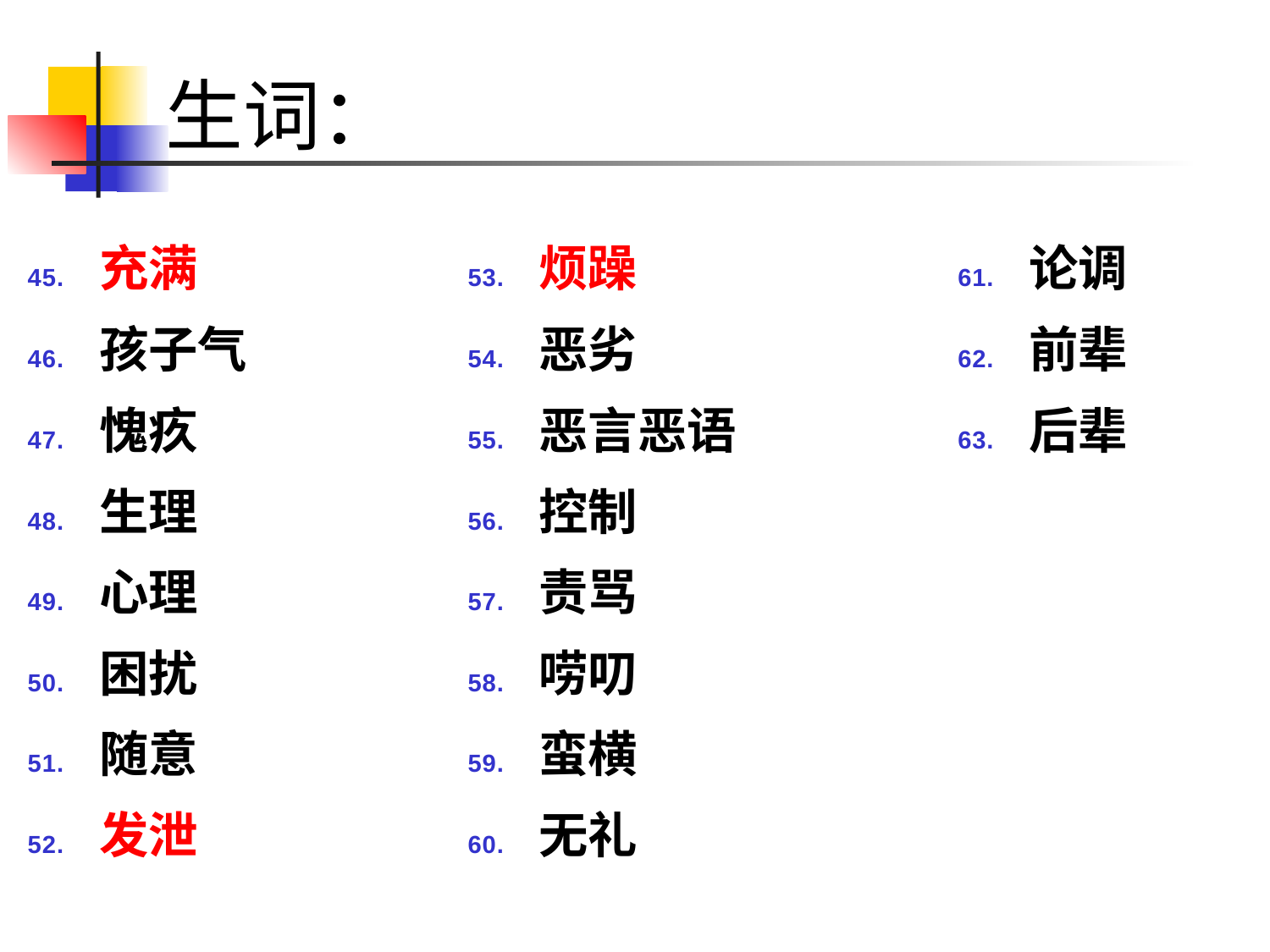

# 生词：
充满
孩子气
愧疚
生理
心理
困扰
随意
发泄
烦躁
恶劣
恶言恶语
控制
责骂
唠叨
蛮横
无礼
论调
前辈
后辈